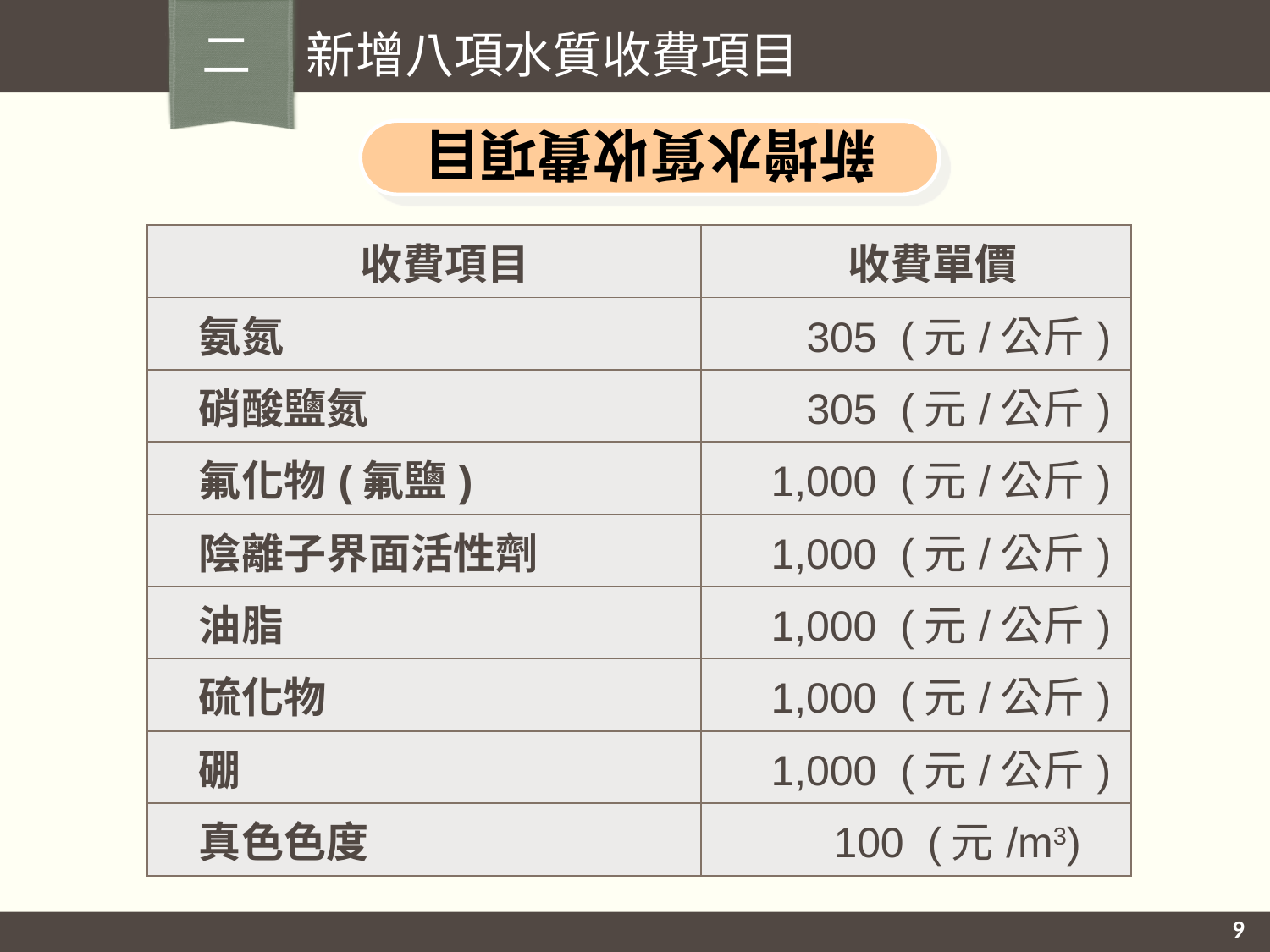

新增水質收費項目
二     新增八項水質收費項目
| 收費項目 | 收費單價 |
| --- | --- |
| 氨氮 | 305 (元/公斤) |
| 硝酸鹽氮 | 305 (元/公斤) |
| 氟化物(氟鹽) | 1,000 (元/公斤) |
| 陰離子界面活性劑 | 1,000 (元/公斤) |
| 油脂 | 1,000 (元/公斤) |
| 硫化物 | 1,000 (元/公斤) |
| 硼 | 1,000 (元/公斤) |
| 真色色度 | 100 (元/m3) |
9